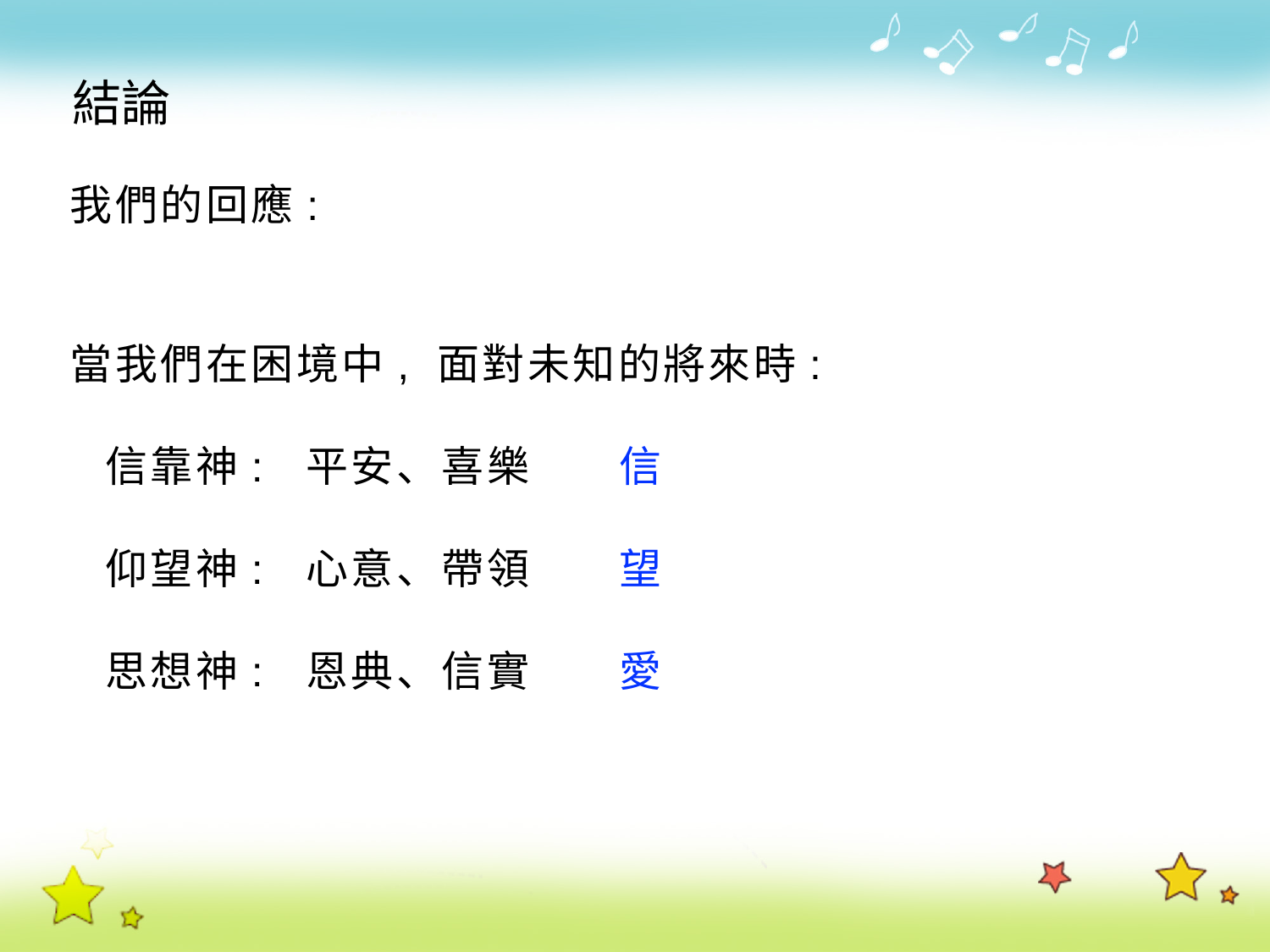

結論
我們的回應:

當我們在困境中, 面對未知的將來時:
  信靠神:  平安、喜樂       信
  仰望神:  心意、帶領       望
  思想神:  恩典、信實       愛
37